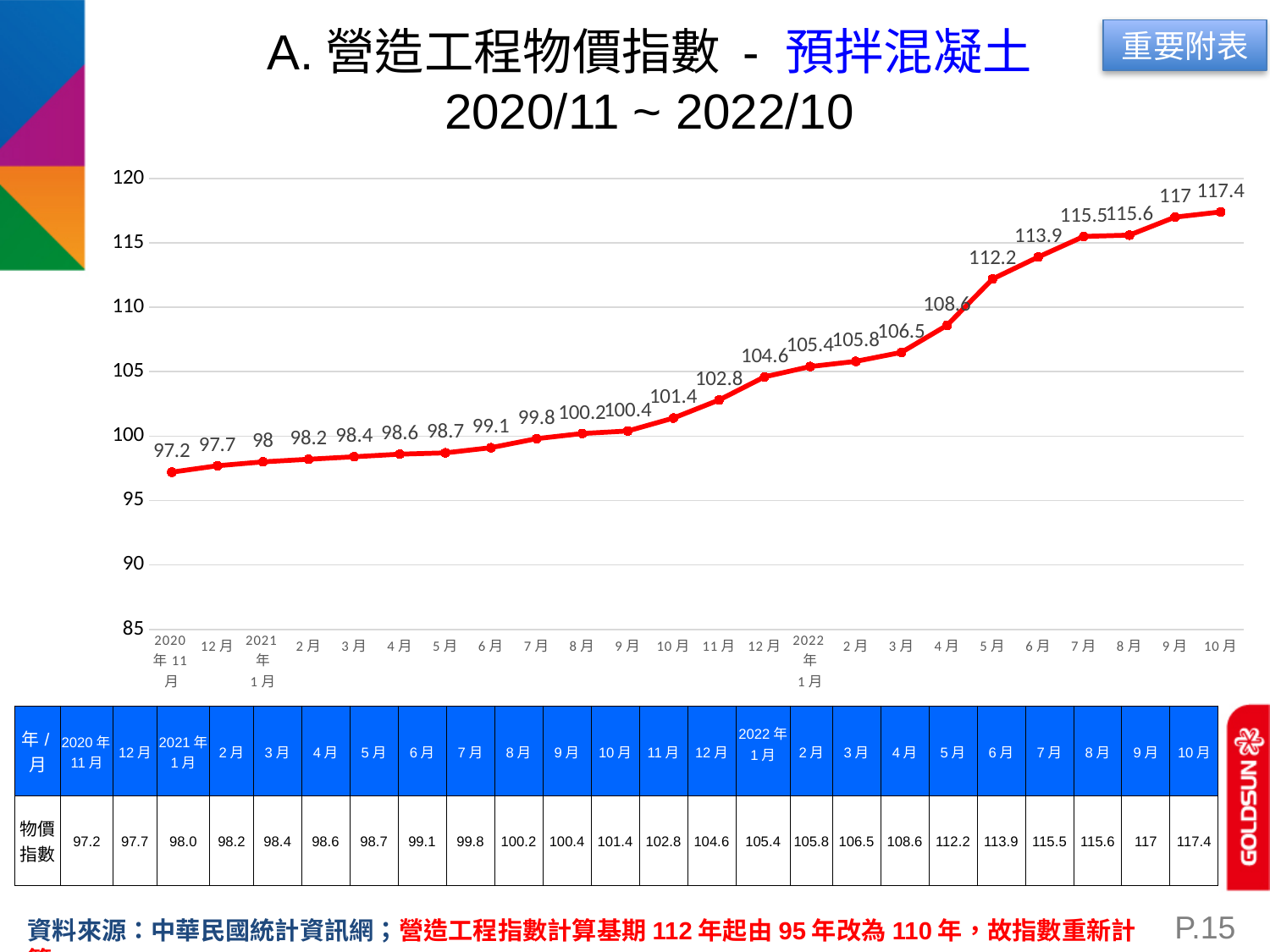

重要附表
A.營造工程物價指數 - 預拌混凝土
2020/11 ~ 2022/10

### Chart

| Category | 物價指數 |
|---|---|
| 2020年11月 | 97.2 |
| 12月 | 97.7 |
| 2021年
1月 | 98.0 |
| 2月 | 98.2 |
| 3月 | 98.4 |
| 4月 | 98.6 |
| 5月 | 98.7 |
| 6月 | 99.1 |
| 7月 | 99.8 |
| 8月 | 100.2 |
| 9月 | 100.4 |
| 10月 | 101.4 |
| 11月 | 102.8 |
| 12月 | 104.6 |
| 2022年
1月 | 105.4 |
| 2月 | 105.8 |
| 3月 | 106.5 |
| 4月 | 108.6 |
| 5月 | 112.2 |
| 6月 | 113.9 |
| 7月 | 115.5 |
| 8月 | 115.6 |
| 9月 | 117.0 |
| 10月 | 117.4 |
| 年/月 | 2020年11月 | 12月 | 2021年 1月 | 2月 | 3月 | 4月 | 5月 | 6月 | 7月 | 8月 | 9月 | 10月 | 11月 | 12月 | 2022年 1月 | 2月 | 3月 | 4月 | 5月 | 6月 | 7月 | 8月 | 9月 | 10月 |
| --- | --- | --- | --- | --- | --- | --- | --- | --- | --- | --- | --- | --- | --- | --- | --- | --- | --- | --- | --- | --- | --- | --- | --- | --- |
| 物價 指數 | 97.2 | 97.7 | 98.0 | 98.2 | 98.4 | 98.6 | 98.7 | 99.1 | 99.8 | 100.2 | 100.4 | 101.4 | 102.8 | 104.6 | 105.4 | 105.8 | 106.5 | 108.6 | 112.2 | 113.9 | 115.5 | 115.6 | 117 | 117.4 |
P.15
資料來源：中華民國統計資訊網；營造工程指數計算基期112年起由95年改為110年，故指數重新計算。